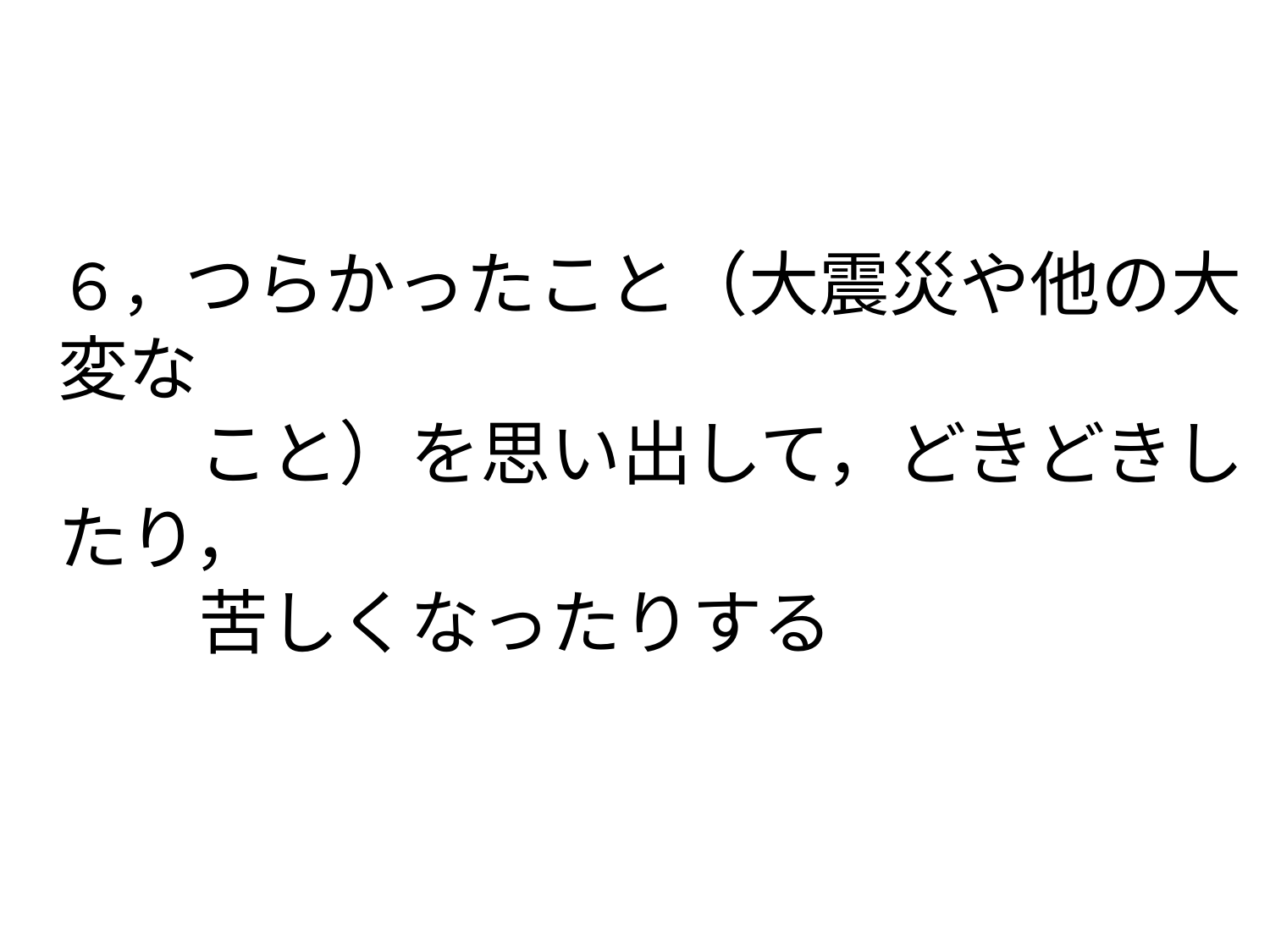

# ６，つらかったこと（大震災や他の大変な 　　こと）を思い出して，どきどきしたり， 　　苦しくなったりする